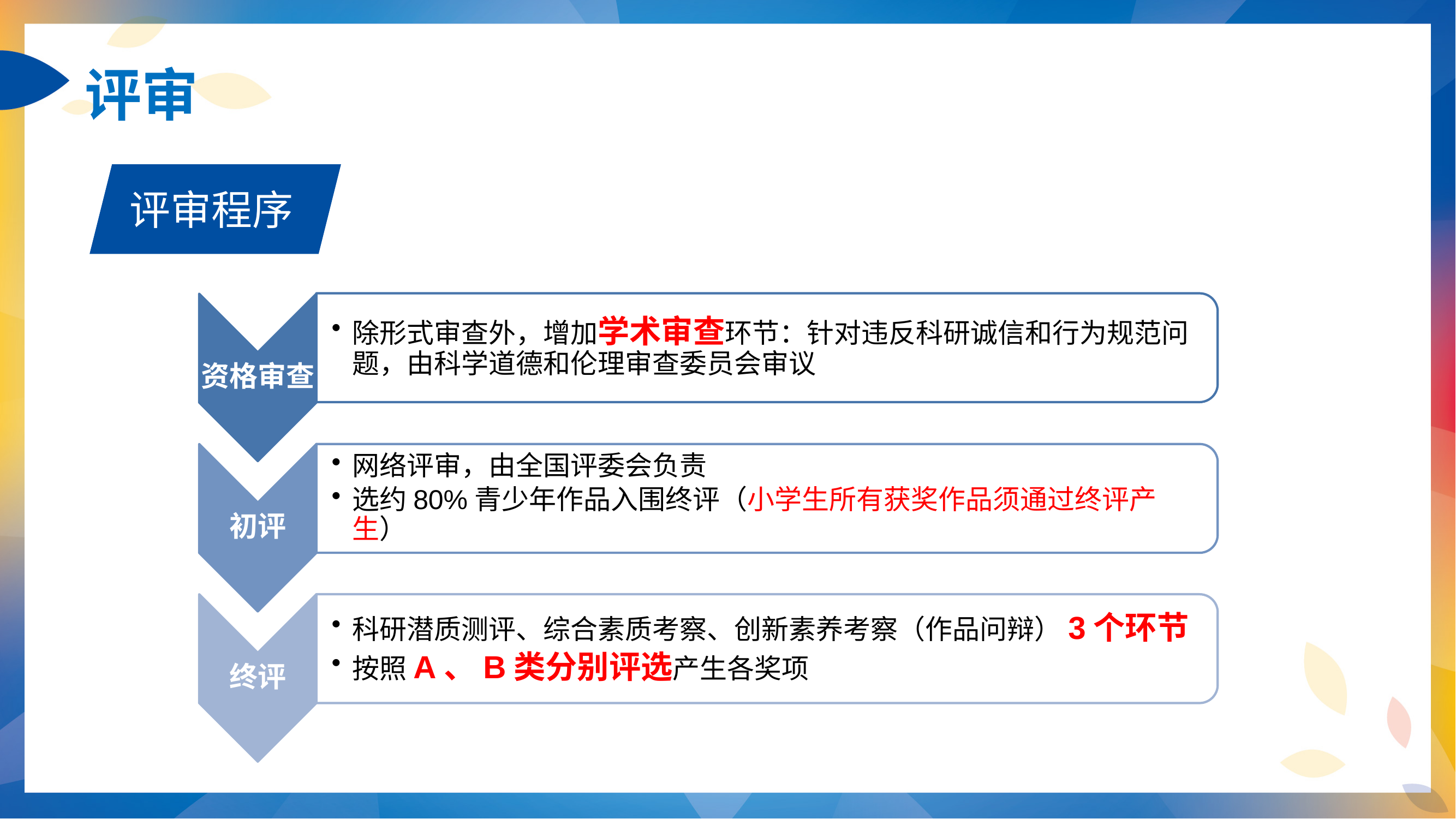

评审

评审程序
资格审查
除形式审查外，增加学术审查环节：针对违反科研诚信和行为规范问题，由科学道德和伦理审查委员会审议
初评
网络评审，由全国评委会负责
选约80%青少年作品入围终评（小学生所有获奖作品须通过终评产生）
终评
科研潜质测评、综合素质考察、创新素养考察（作品问辩）3个环节
按照A、B类分别评选产生各奖项